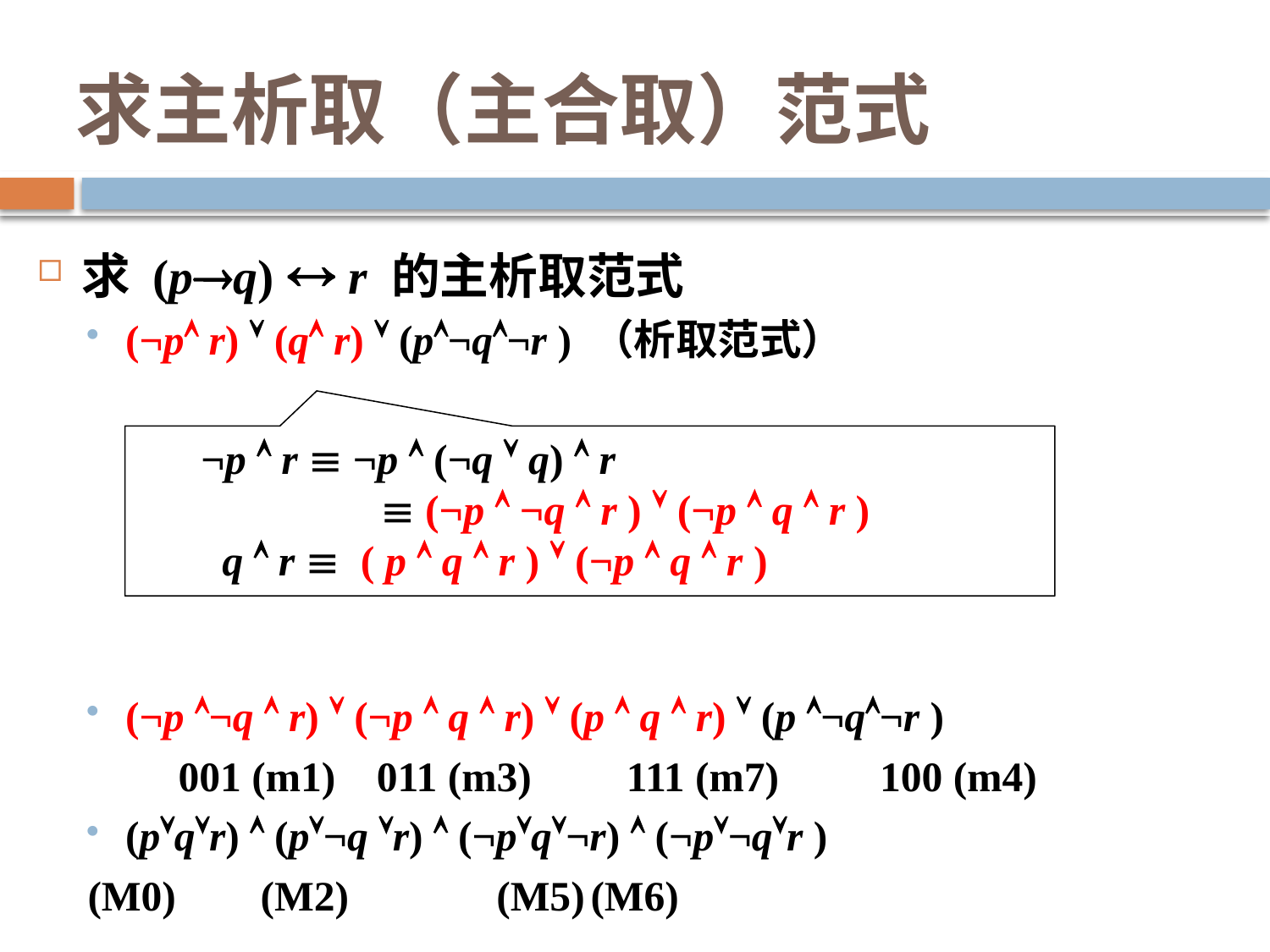

# 求主析取（主合取）范式
求 (p→q) ↔ r 的主析取范式
(¬p∧ r) ∨ (q∧ r) ∨ (p∧¬q∧¬r ) （析取范式）

(¬p ∧¬q ∧ r) ∨ (¬p ∧ q ∧ r) ∨ (p ∧ q ∧ r) ∨ (p ∧¬q∧¬r )
	     001 (m1) 	011 (m3)         111 (m7)	100 (m4)
(p∨q∨r) ∧ (p∨¬q ∨r) ∧ (¬p∨q∨¬r) ∧ (¬p∨¬q∨r )
	(M0)        (M2)	   (M5)		(M6)
¬p ∧ r ≡ ¬p ∧ (¬q ∨ q) ∧ r
 	     ≡ (¬p ∧ ¬q ∧ r ) ∨ (¬p ∧ q ∧ r )
  q ∧ r ≡  ( p ∧ q ∧ r ) ∨ (¬p ∧ q ∧ r )